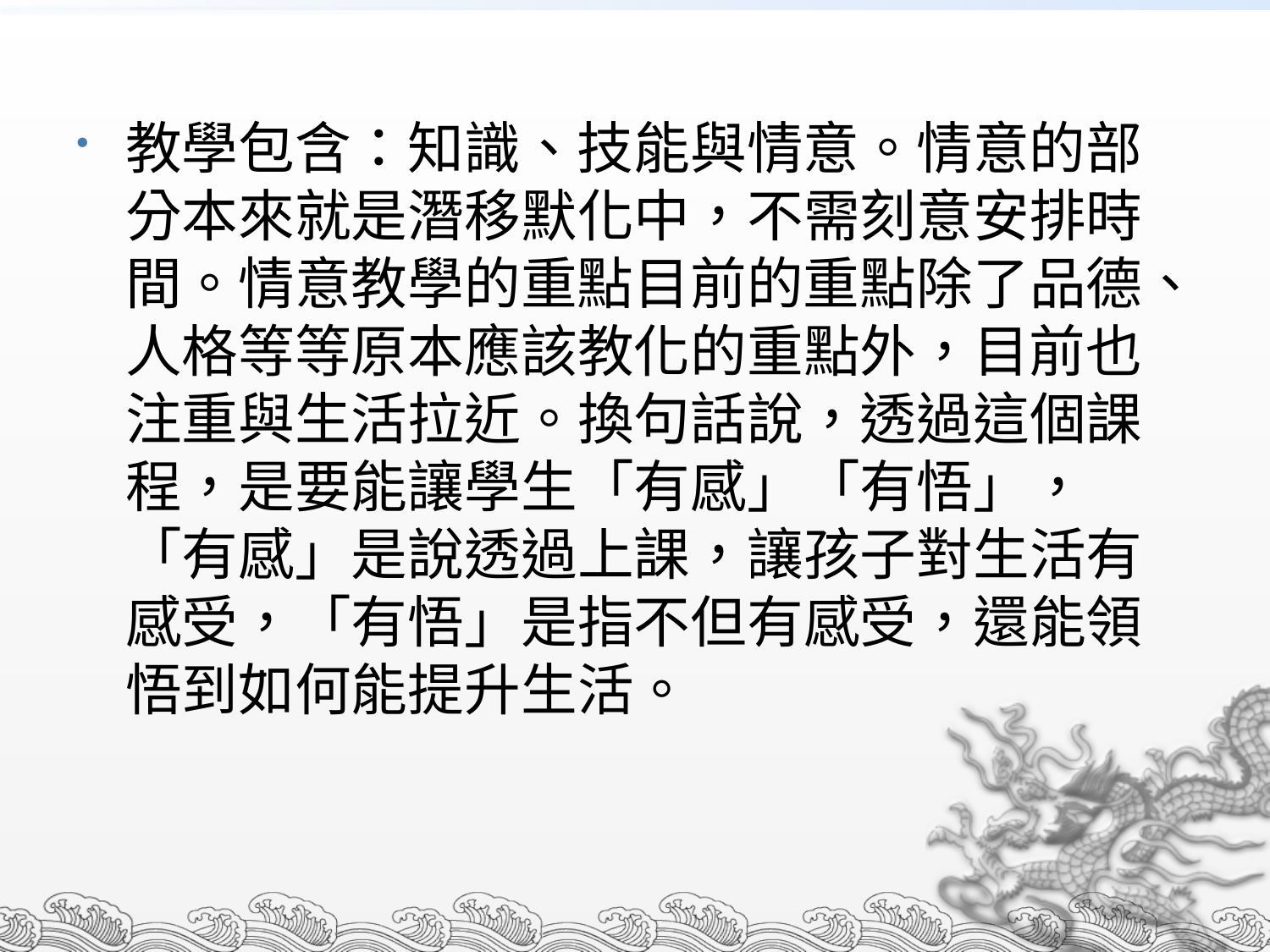

教學包含：知識、技能與情意。情意的部分本來就是潛移默化中，不需刻意安排時間。情意教學的重點目前的重點除了品德、人格等等原本應該教化的重點外，目前也注重與生活拉近。換句話說，透過這個課程，是要能讓學生「有感」「有悟」，「有感」是說透過上課，讓孩子對生活有感受，「有悟」是指不但有感受，還能領悟到如何能提升生活。